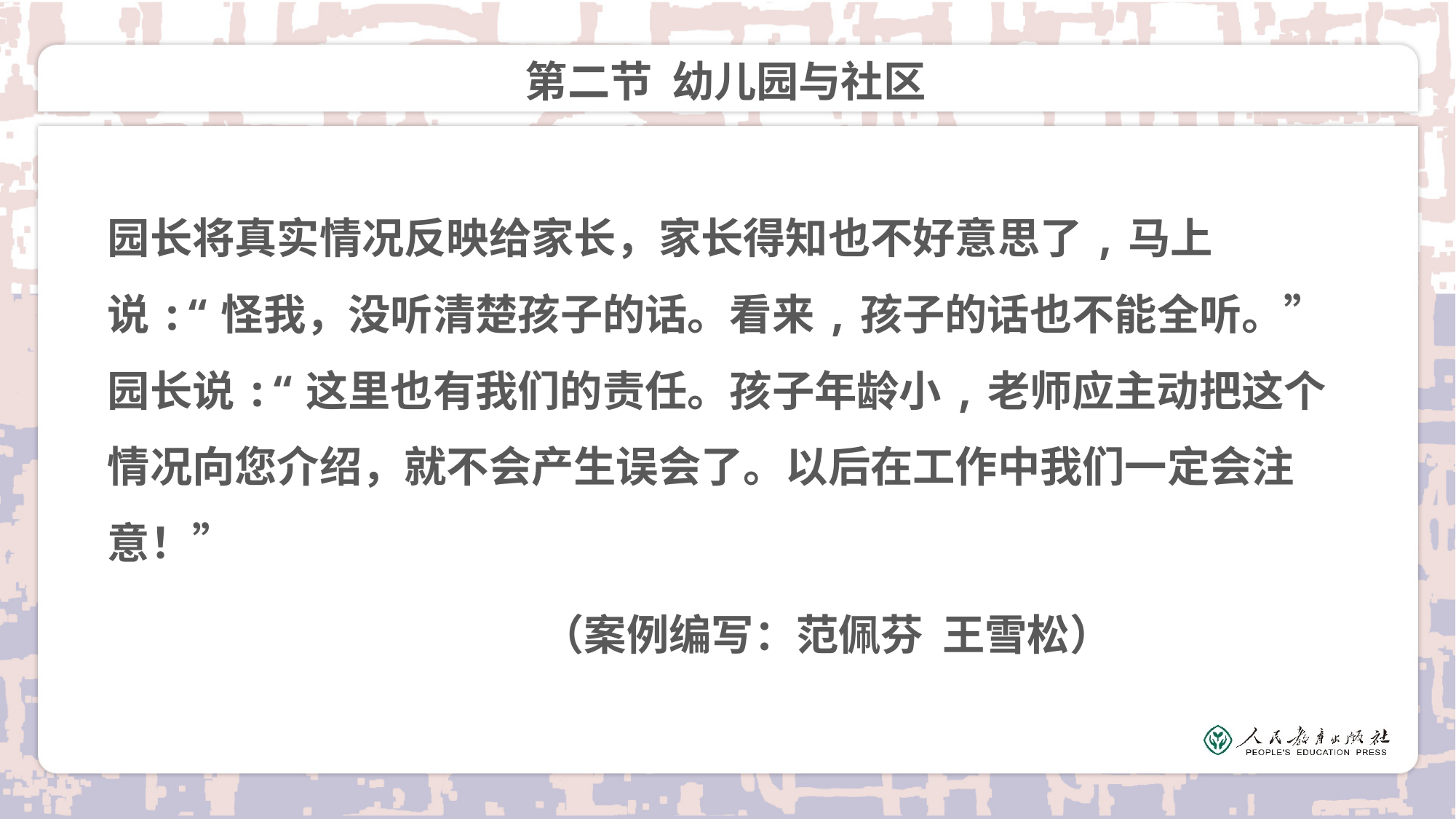

# 第二节  幼儿园与社区
园长将真实情况反映给家长，家长得知也不好意思了,马上说:“怪我，没听清楚孩子的话。看来,孩子的话也不能全听。”园长说:“这里也有我们的责任。孩子年龄小,老师应主动把这个情况向您介绍，就不会产生误会了。以后在工作中我们一定会注意！”
                                            （案例编写：范佩芬  王雪松）